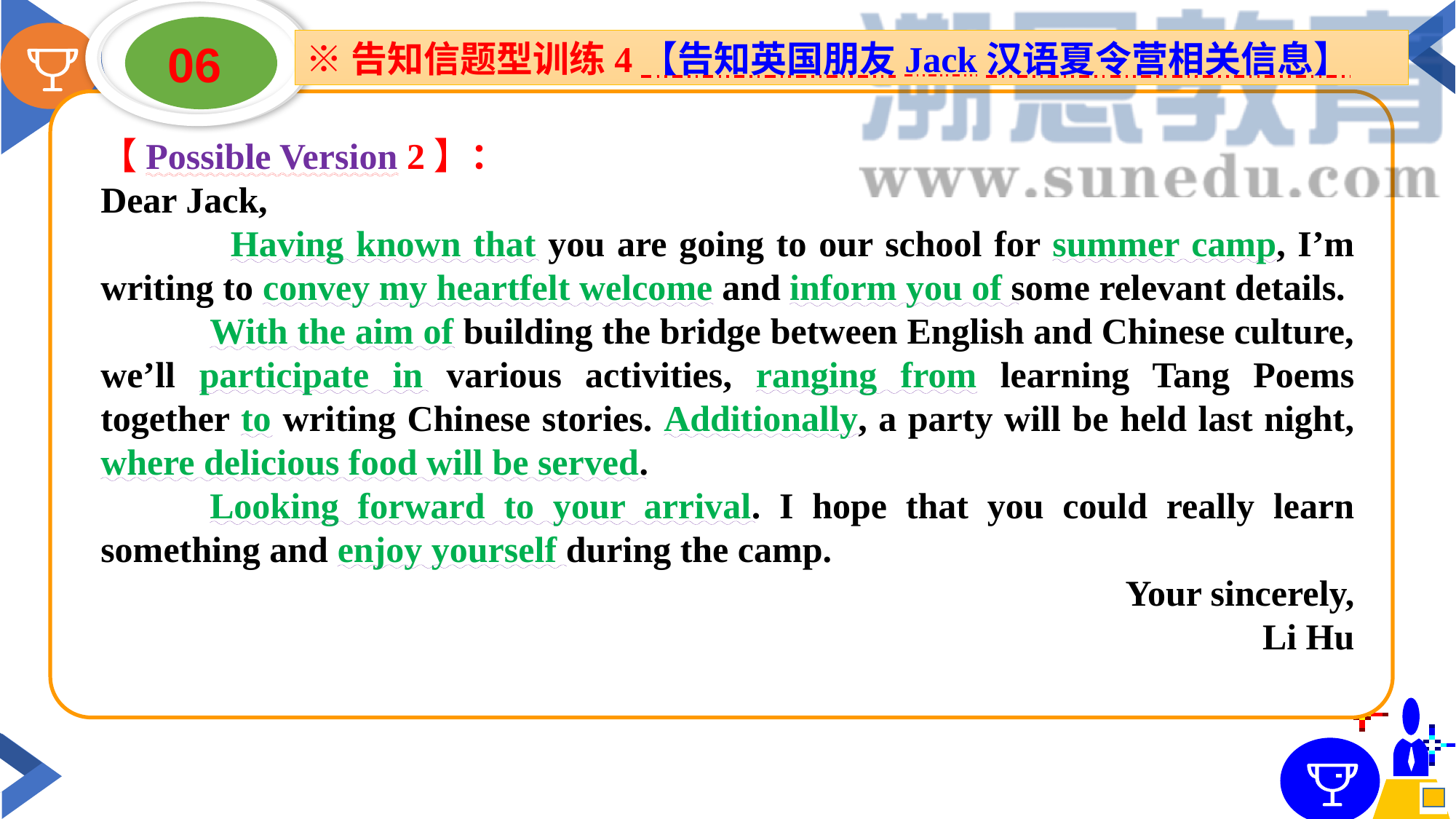

06
※告知信题型训练4【告知英国朋友Jack汉语夏令营相关信息】
【Possible Version 2】：
Dear Jack,
        Having known that you are going to our school for summer camp, I’m writing to convey my heartfelt welcome and inform you of some relevant details.
	With the aim of building the bridge between English and Chinese culture, we’ll participate in various activities, ranging from learning Tang Poems together to writing Chinese stories. Additionally, a party will be held last night, where delicious food will be served.
	Looking forward to your arrival. I hope that you could really learn something and enjoy yourself during the camp.
Your sincerely,
Li Hu